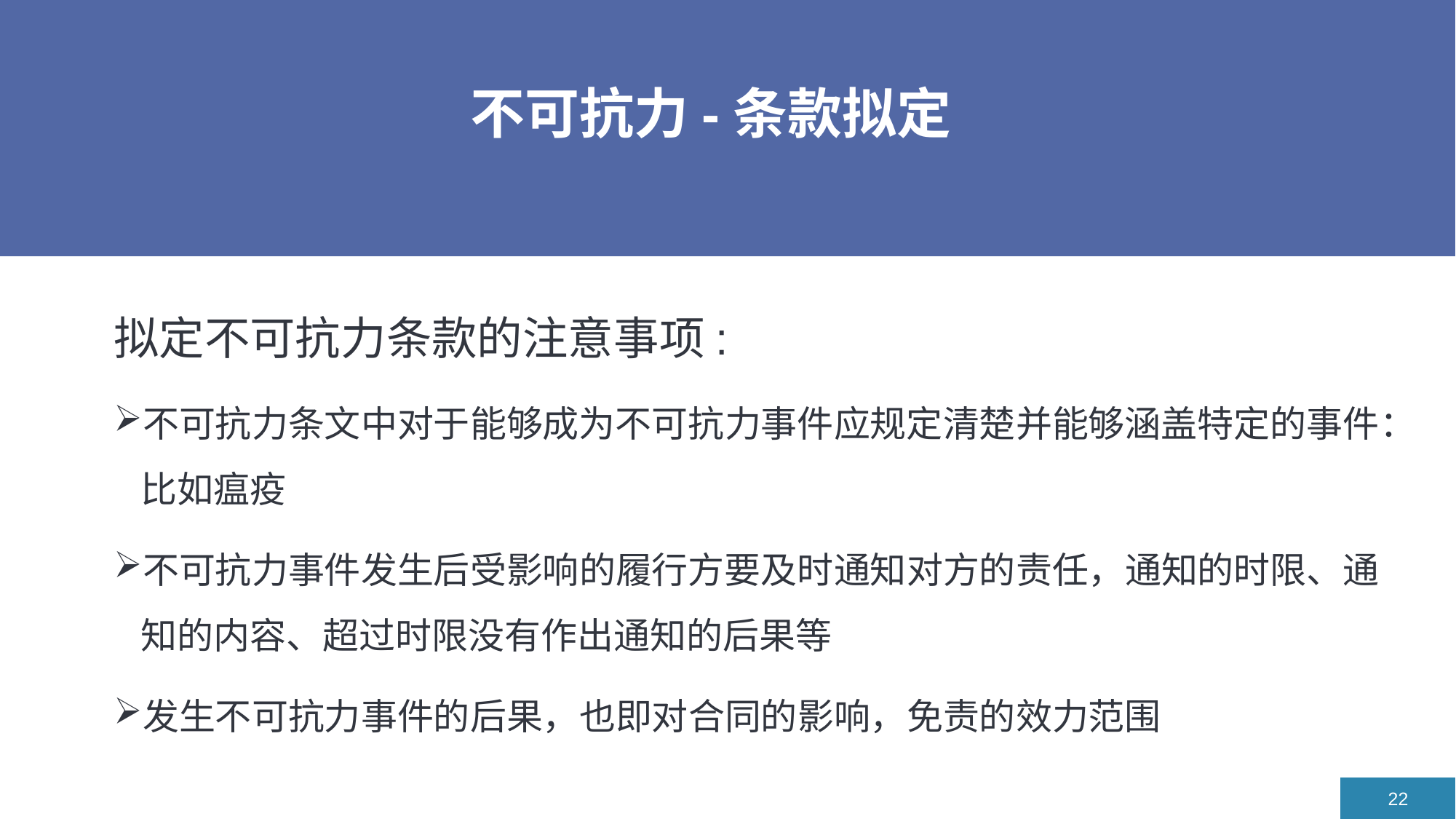

# 不可抗力-条款拟定
拟定不可抗力条款的注意事项:
不可抗力条文中对于能够成为不可抗力事件应规定清楚并能够涵盖特定的事件：比如瘟疫
不可抗力事件发生后受影响的履行方要及时通知对方的责任，通知的时限、通知的内容、超过时限没有作出通知的后果等
发生不可抗力事件的后果，也即对合同的影响，免责的效力范围

22